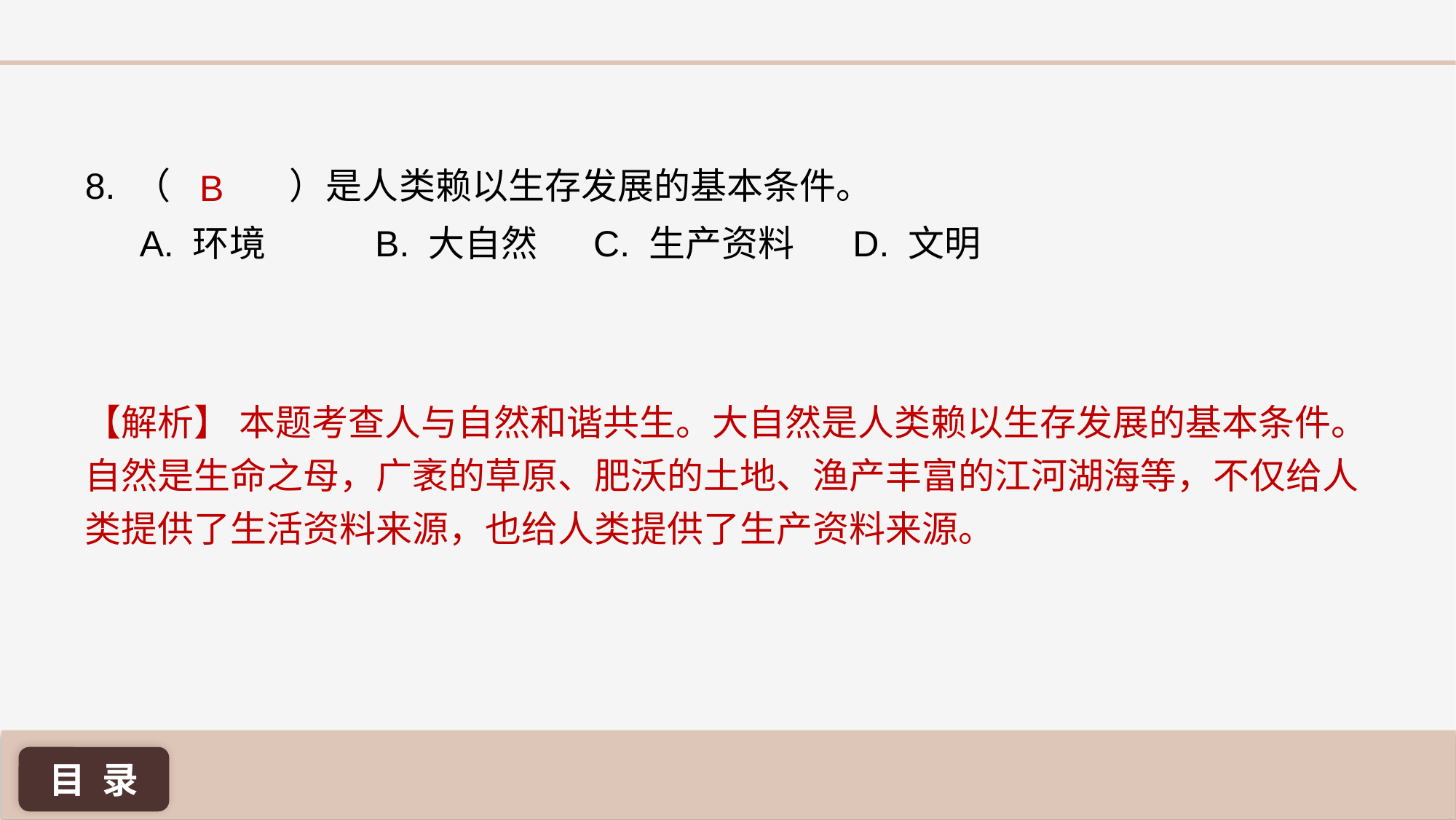

B
8. （ 	     ）是人类赖以生存发展的基本条件。
A. 环境	 B. 大自然	 C. 生产资料	      D. 文明
【解析】 本题考查人与自然和谐共生。大自然是人类赖以生存发展的基本条件。自然是生命之母，广袤的草原、肥沃的土地、渔产丰富的江河湖海等，不仅给人类提供了生活资料来源，也给人类提供了生产资料来源。